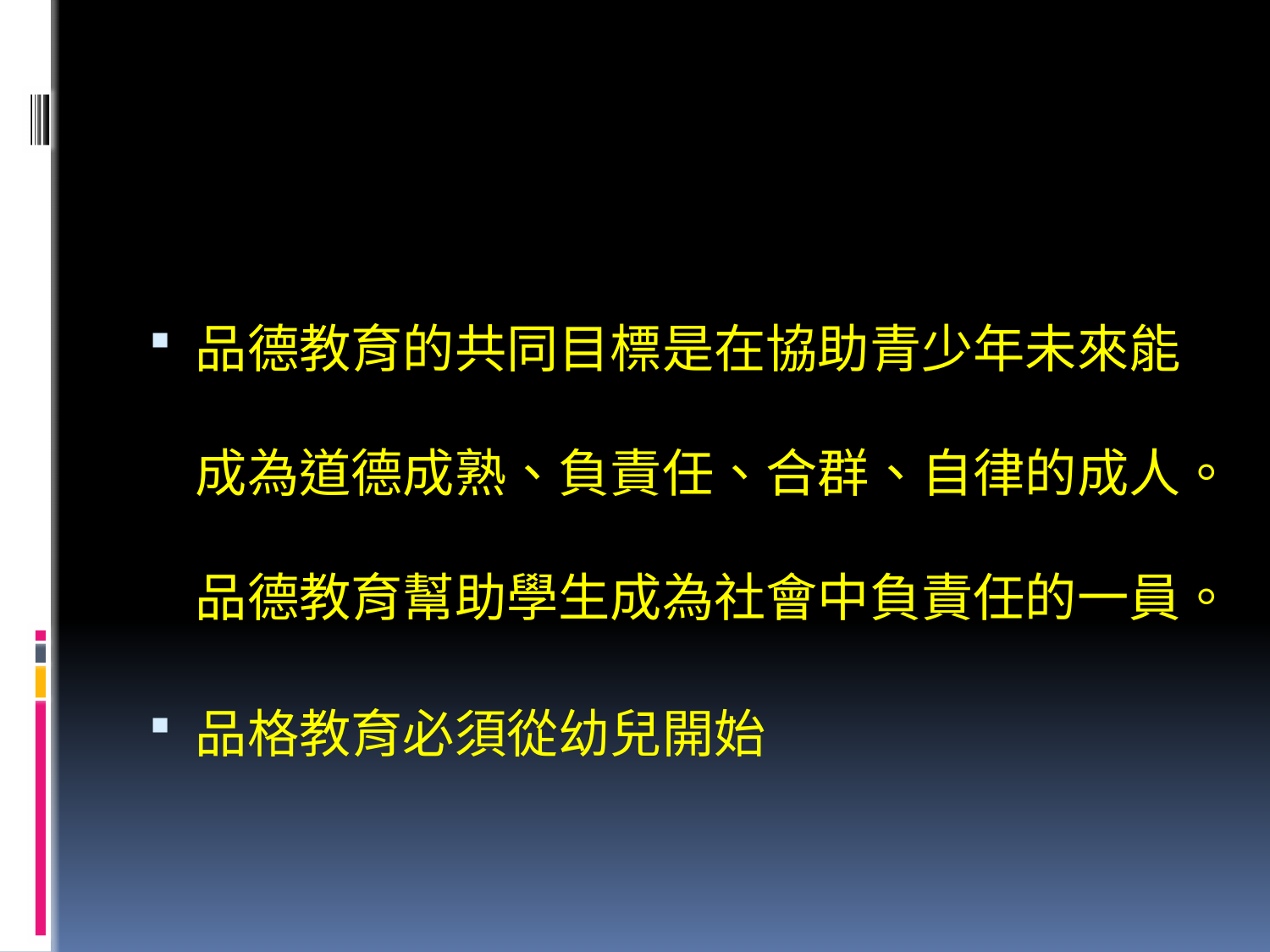

#
品德教育的共同目標是在協助青少年未來能成為道德成熟、負責任、合群、自律的成人。品德教育幫助學生成為社會中負責任的一員。
品格教育必須從幼兒開始